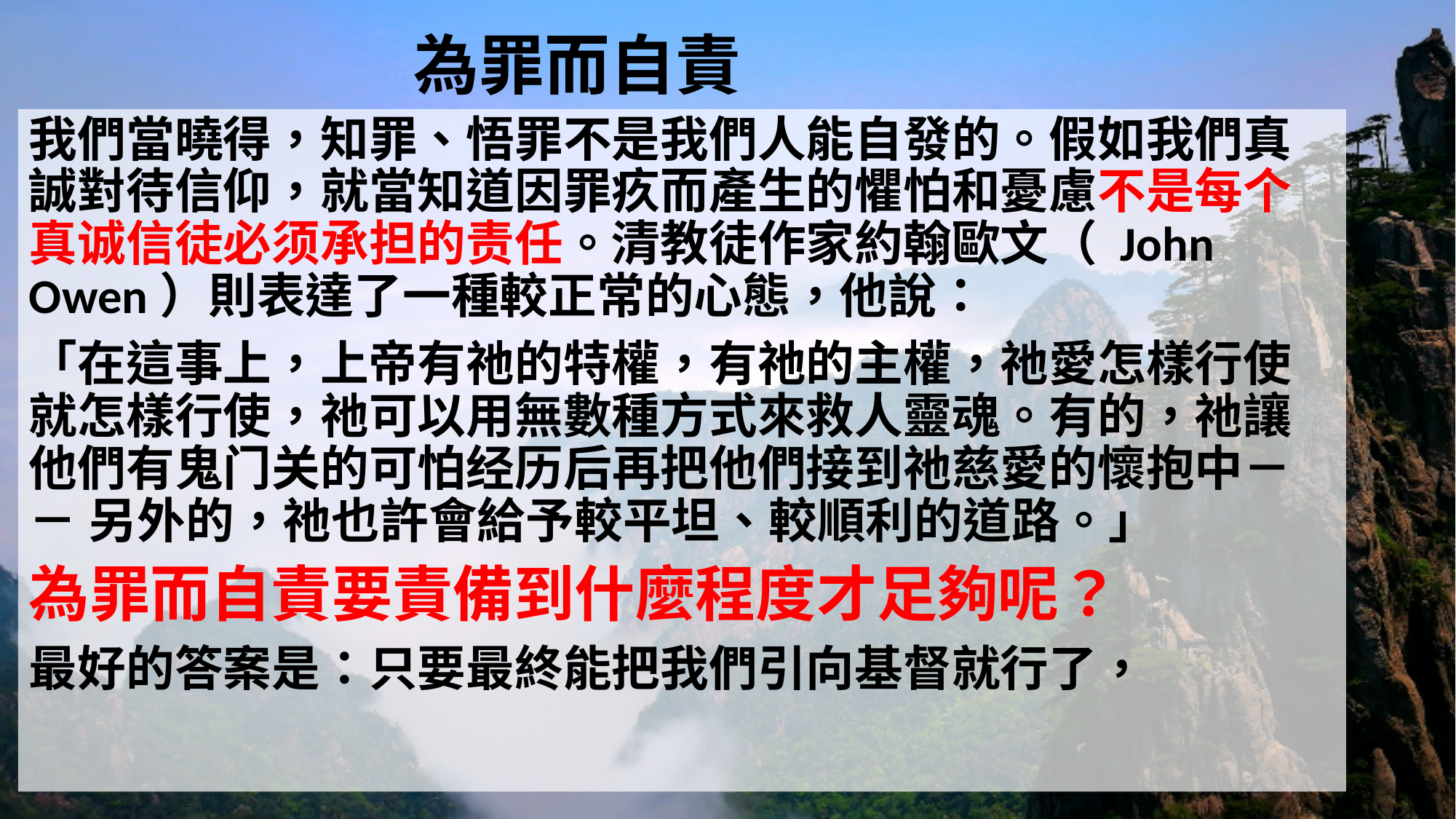

# 為罪而自責
我們當曉得，知罪、悟罪不是我們人能自發的。假如我們真誠對待信仰，就當知道因罪疚而產生的懼怕和憂慮不是每个真诚信徒必须承担的责任。清教徒作家約翰歐文（ John Owen）則表達了一種較正常的心態，他說：
「在這事上，上帝有祂的特權，有祂的主權，祂愛怎樣行使就怎樣行使，祂可以用無數種方式來救人靈魂。有的，祂讓他們有鬼门关的可怕经历后再把他們接到祂慈愛的懷抱中－－ 另外的，祂也許會給予較平坦、較順利的道路。」
為罪而自責要責備到什麼程度才足夠呢？
最好的答案是：只要最終能把我們引向基督就行了，